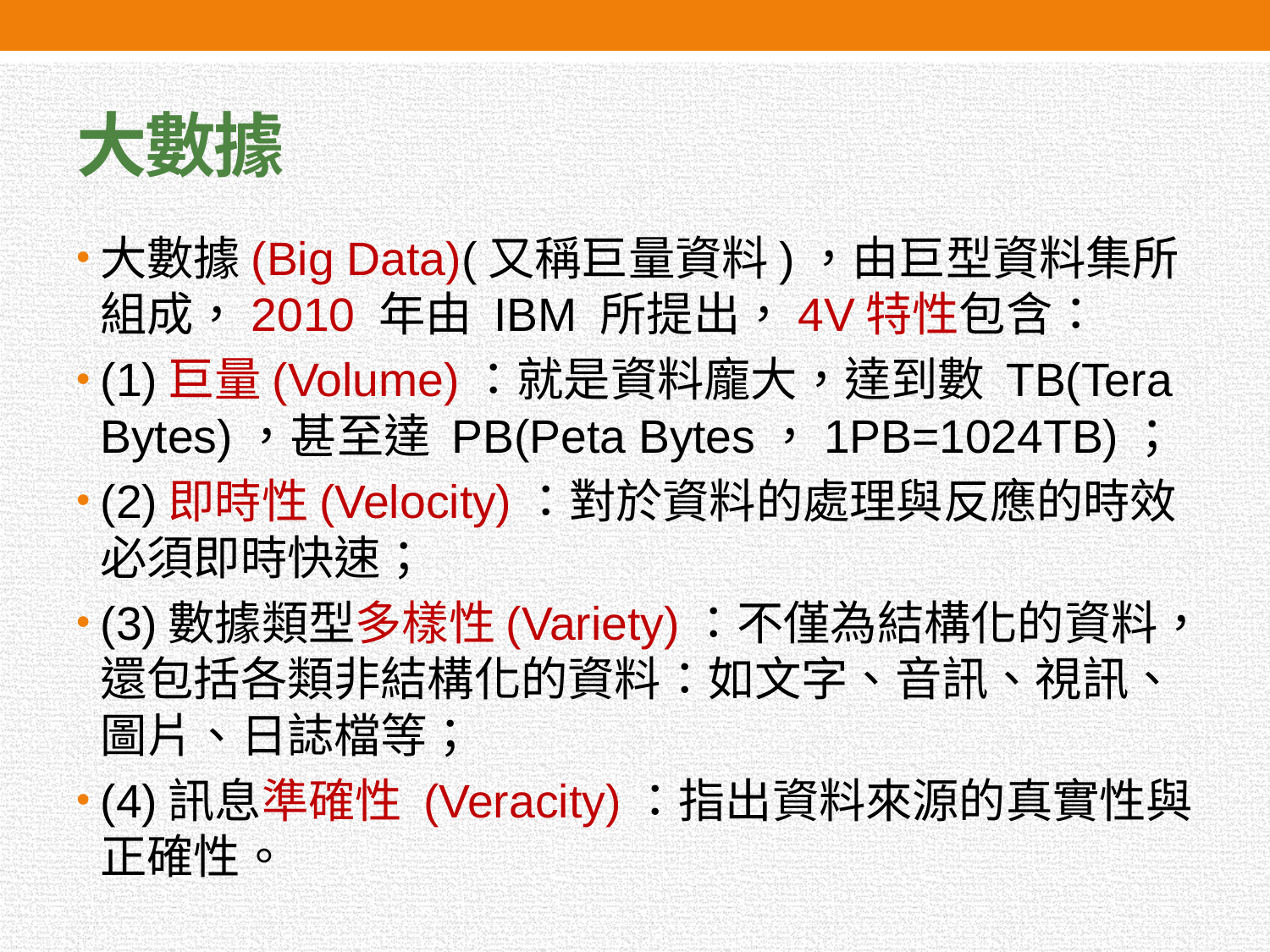

# 大數據
大數據(Big Data)(又稱巨量資料)，由巨型資料集所組成，2010 年由 IBM 所提出，4V特性包含：
(1)巨量(Volume)：就是資料龐大，達到數 TB(Tera Bytes)，甚至達 PB(Peta Bytes，1PB=1024TB)；
(2)即時性(Velocity)：對於資料的處理與反應的時效必須即時快速；
(3)數據類型多樣性(Variety)：不僅為結構化的資料，還包括各類非結構化的資料：如文字、音訊、視訊、圖片、日誌檔等；
(4)訊息準確性 (Veracity)：指出資料來源的真實性與正確性。